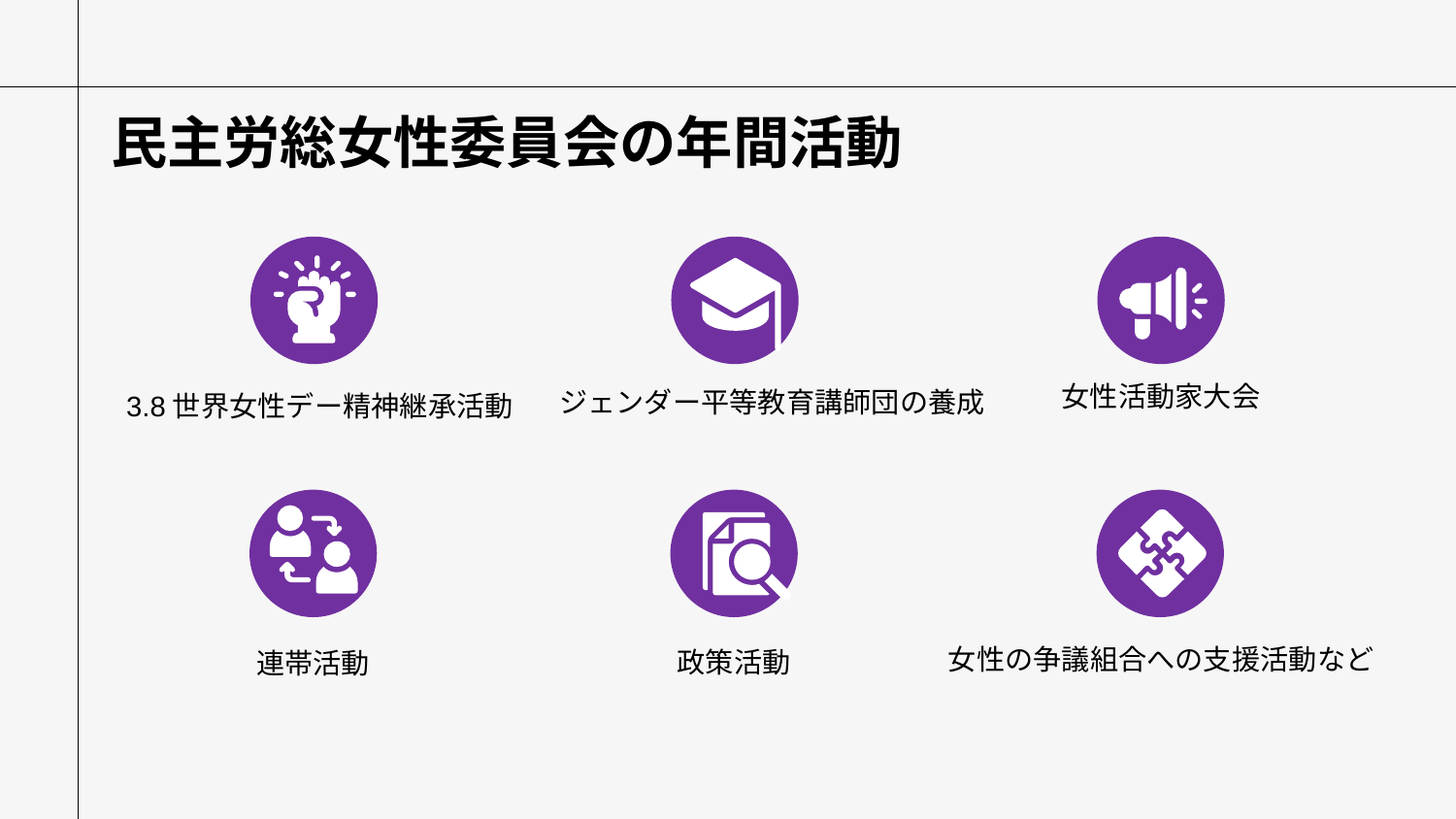

民主労総女性委員会の年間活動

女性活動家大会
ジェンダー平等教育講師団の養成
3.8世界女性デー精神継承活動

女性の争議組合への支援活動など
政策活動
連帯活動